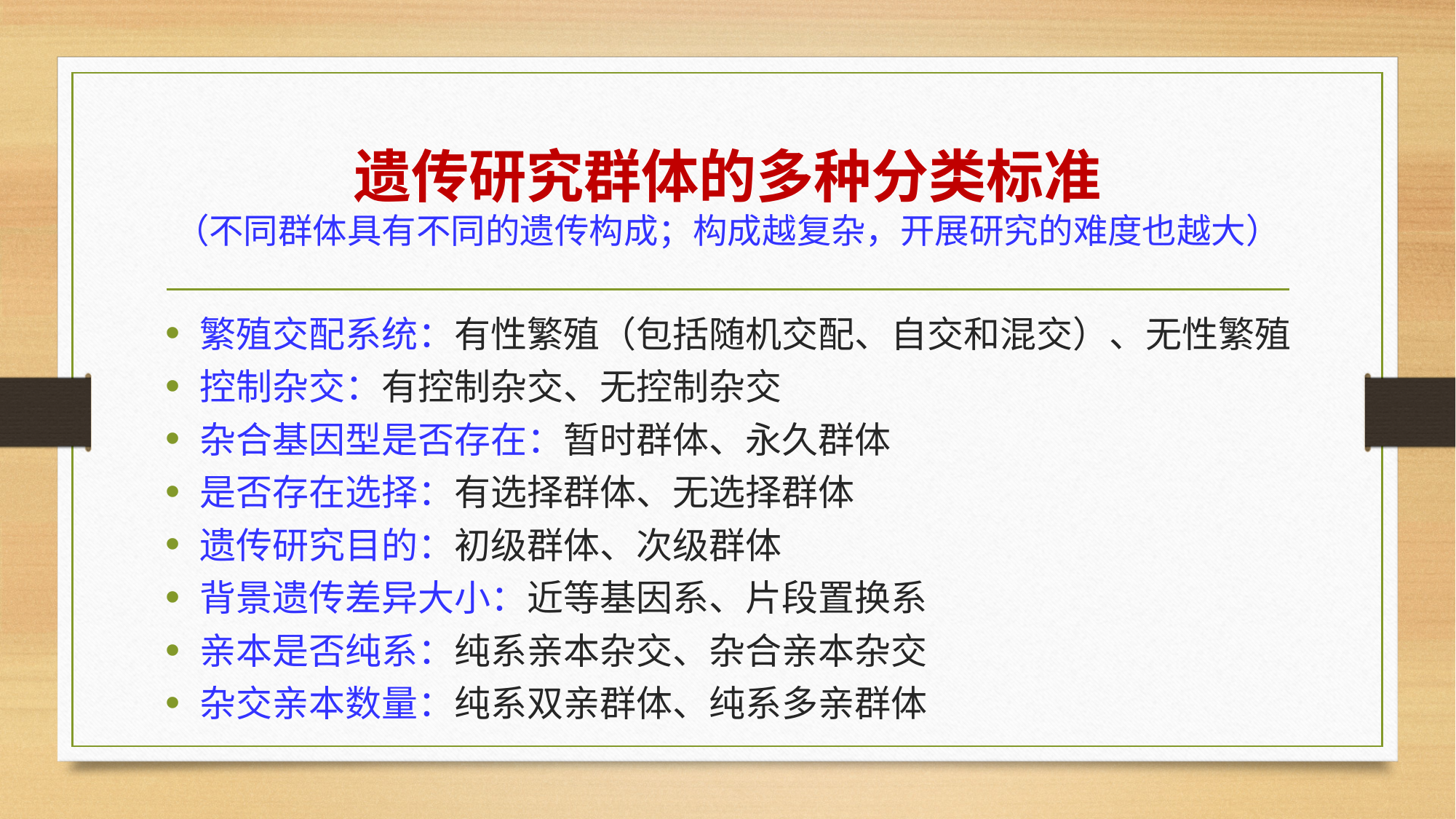

# 遗传研究群体的多种分类标准 （不同群体具有不同的遗传构成；构成越复杂，开展研究的难度也越大）
繁殖交配系统：有性繁殖（包括随机交配、自交和混交）、无性繁殖
控制杂交：有控制杂交、无控制杂交
杂合基因型是否存在：暂时群体、永久群体
是否存在选择：有选择群体、无选择群体
遗传研究目的：初级群体、次级群体
背景遗传差异大小：近等基因系、片段置换系
亲本是否纯系：纯系亲本杂交、杂合亲本杂交
杂交亲本数量：纯系双亲群体、纯系多亲群体